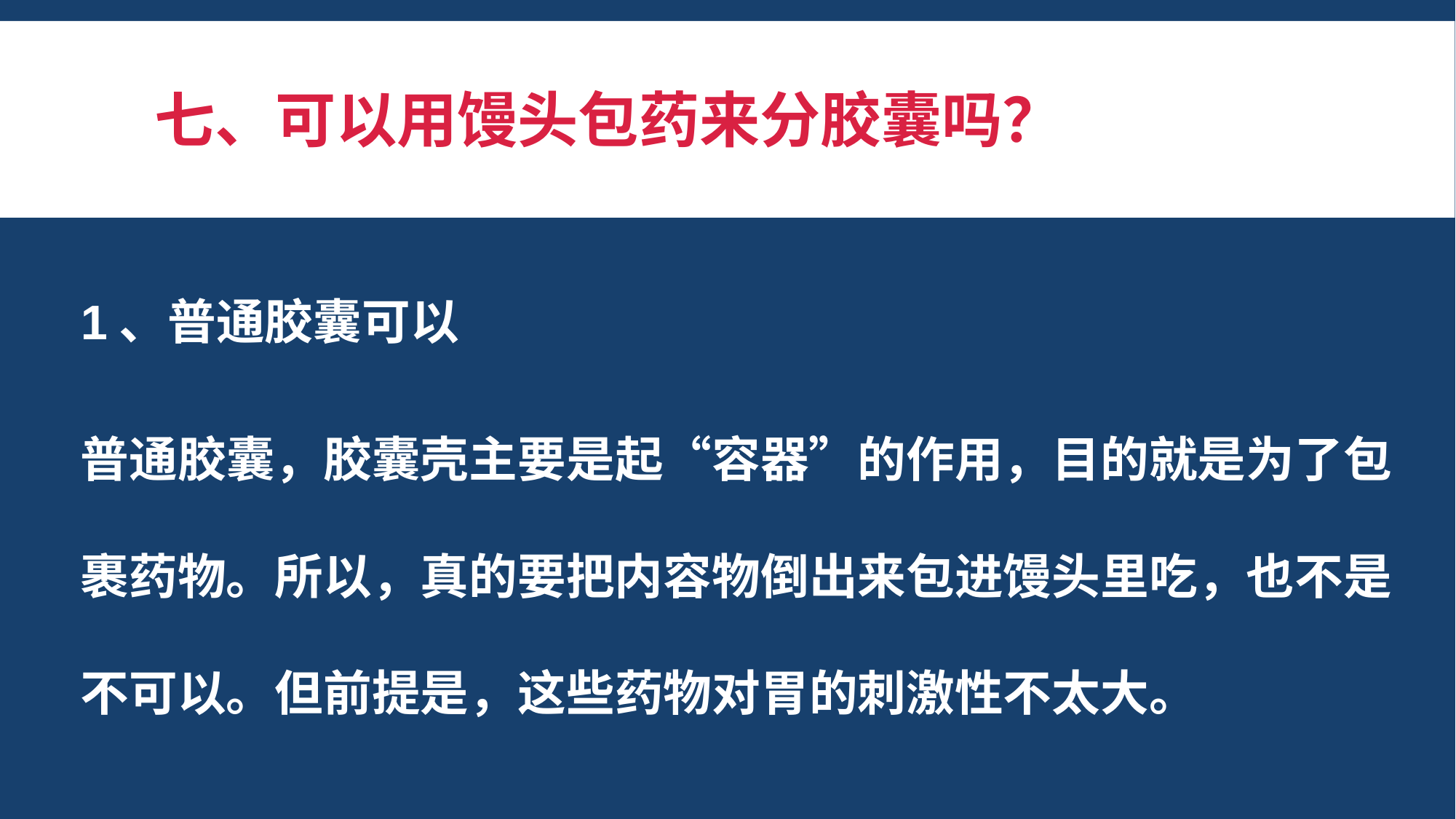

# 七、可以用馒头包药来分胶囊吗？
1、普通胶囊可以
普通胶囊，胶囊壳主要是起“容器”的作用，目的就是为了包裹药物。所以，真的要把内容物倒出来包进馒头里吃，也不是不可以。但前提是，这些药物对胃的刺激性不太大。